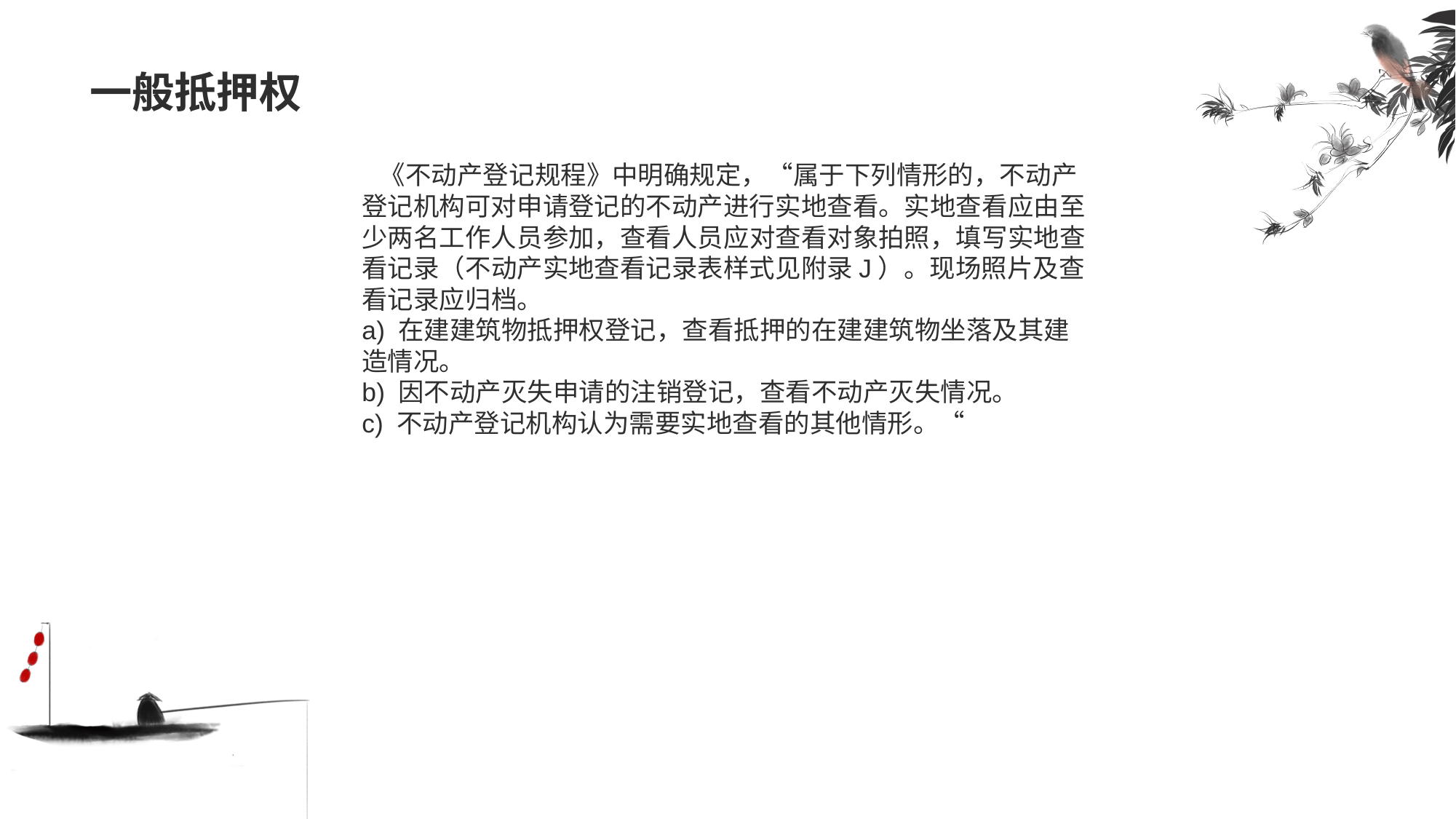

# 一般抵押权

  《不动产登记规程》中明确规定，“属于下列情形的，不动产登记机构可对申请登记的不动产进行实地查看。实地查看应由至少两名工作人员参加，查看人员应对查看对象拍照，填写实地查看记录（不动产实地查看记录表样式见附录J）。现场照片及查看记录应归档。
a) 在建建筑物抵押权登记，查看抵押的在建建筑物坐落及其建造情况。
b) 因不动产灭失申请的注销登记，查看不动产灭失情况。
c) 不动产登记机构认为需要实地查看的其他情形。“
151